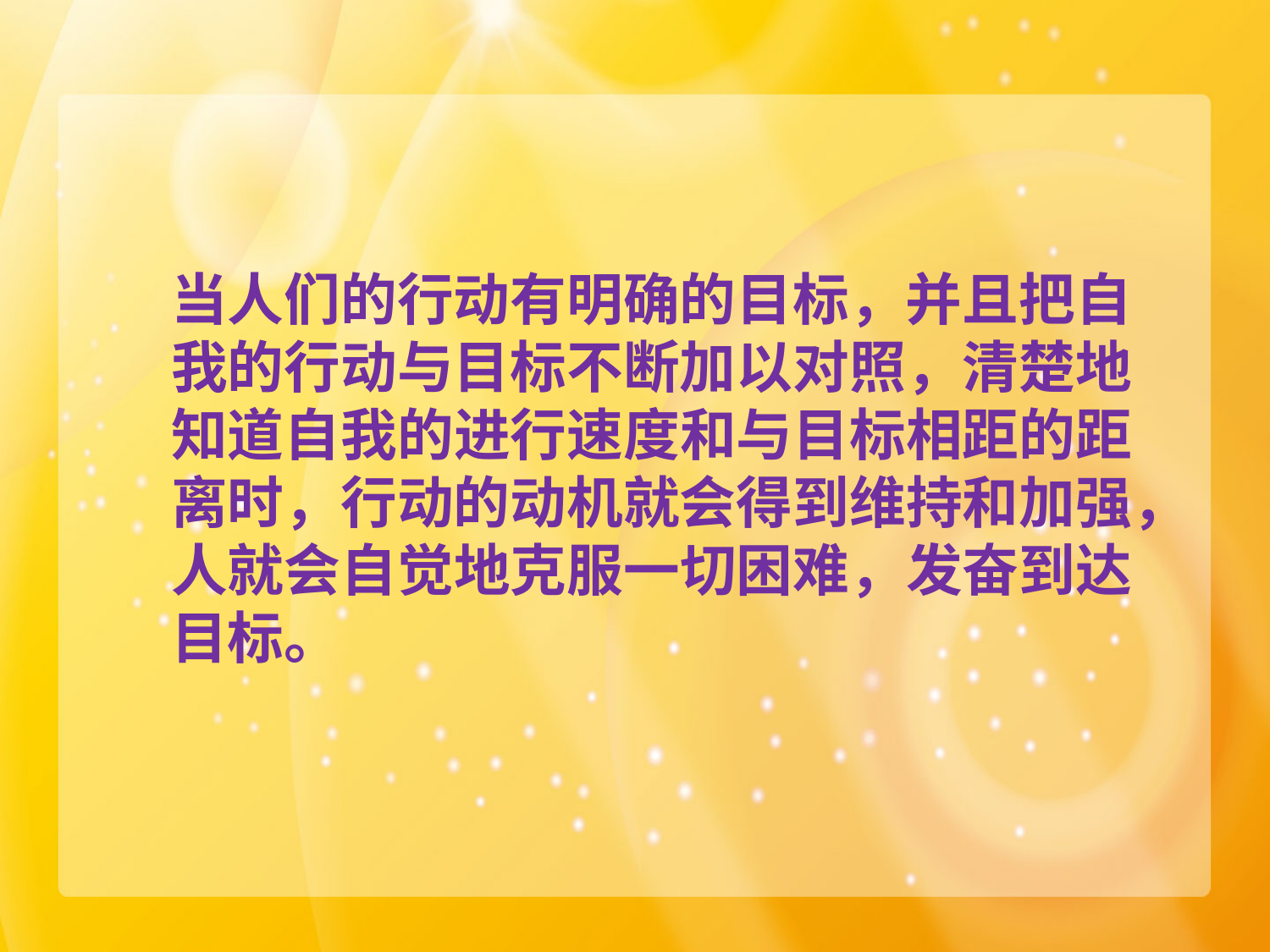

当人们的行动有明确的目标，并且把自我的行动与目标不断加以对照，清楚地知道自我的进行速度和与目标相距的距离时，行动的动机就会得到维持和加强，人就会自觉地克服一切困难，发奋到达目标。